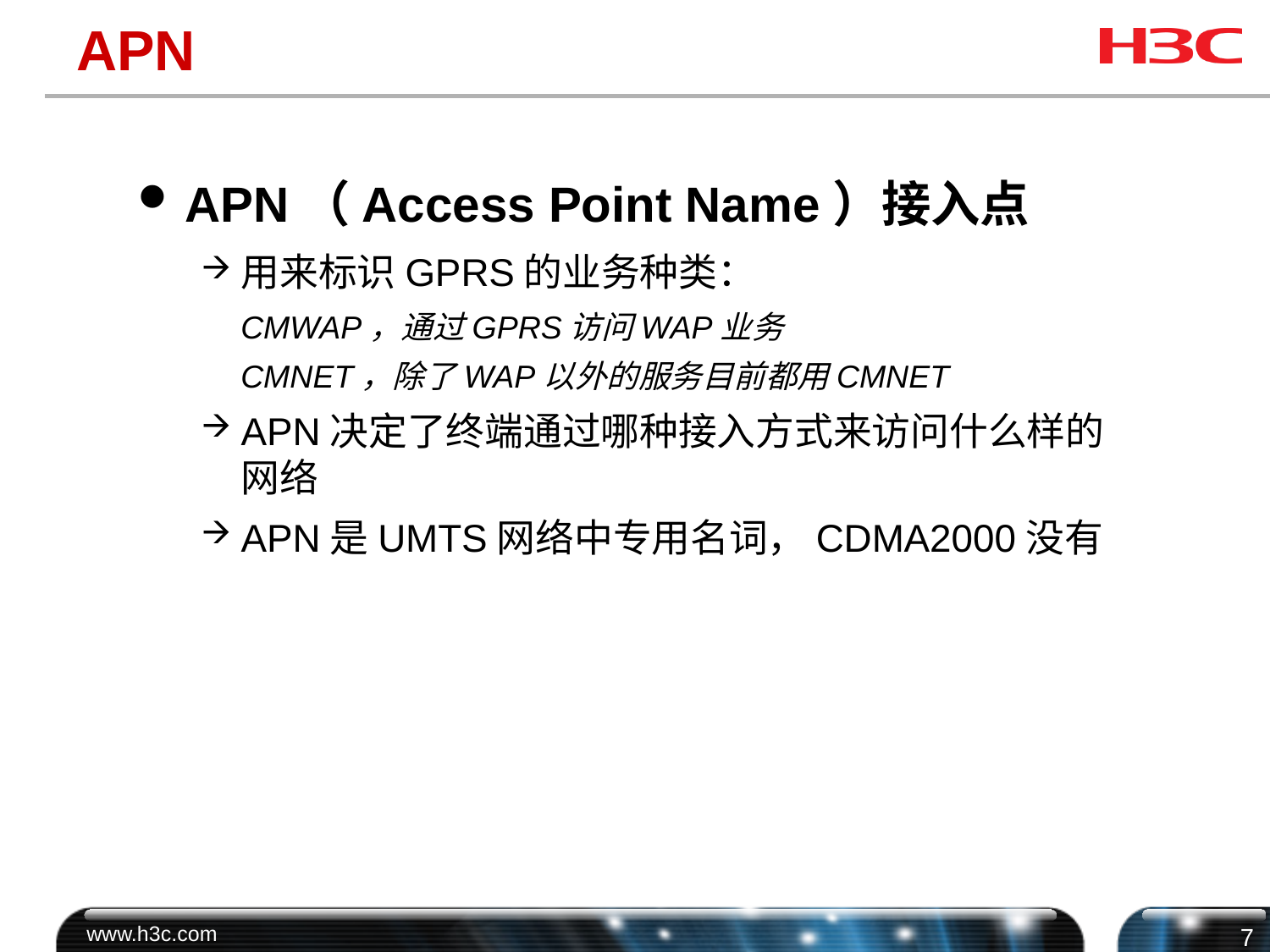

# APN
APN（Access Point Name）接入点
用来标识GPRS的业务种类：
CMWAP，通过GPRS访问WAP业务
CMNET，除了WAP以外的服务目前都用CMNET
APN决定了终端通过哪种接入方式来访问什么样的网络
APN是UMTS网络中专用名词，CDMA2000没有